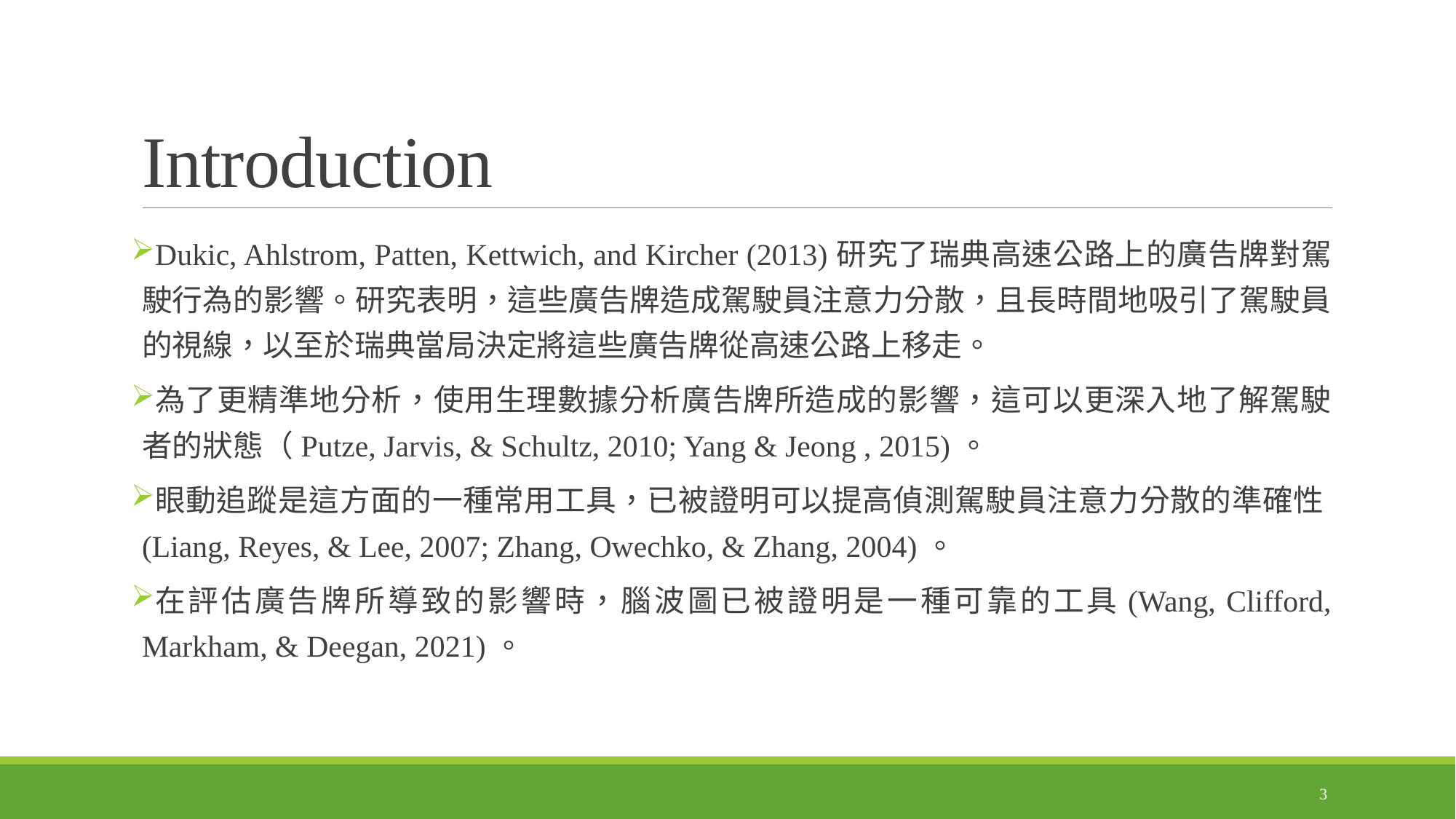

# Introduction
Dukic, Ahlstrom, Patten, Kettwich, and Kircher (2013)研究了瑞典高速公路上的廣告牌對駕駛行為的影響。研究表明，這些廣告牌造成駕駛員注意力分散，且長時間地吸引了駕駛員的視線，以至於瑞典當局決定將這些廣告牌從高速公路上移走。
為了更精準地分析，使用生理數據分析廣告牌所造成的影響，這可以更深入地了解駕駛者的狀態（Putze, Jarvis, & Schultz, 2010; Yang & Jeong , 2015)。
眼動追蹤是這方面的一種常用工具，已被證明可以提高偵測駕駛員注意力分散的準確性(Liang, Reyes, & Lee, 2007; Zhang, Owechko, & Zhang, 2004)。
在評估廣告牌所導致的影響時，腦波圖已被證明是一種可靠的工具(Wang, Clifford, Markham, & Deegan, 2021)。

3